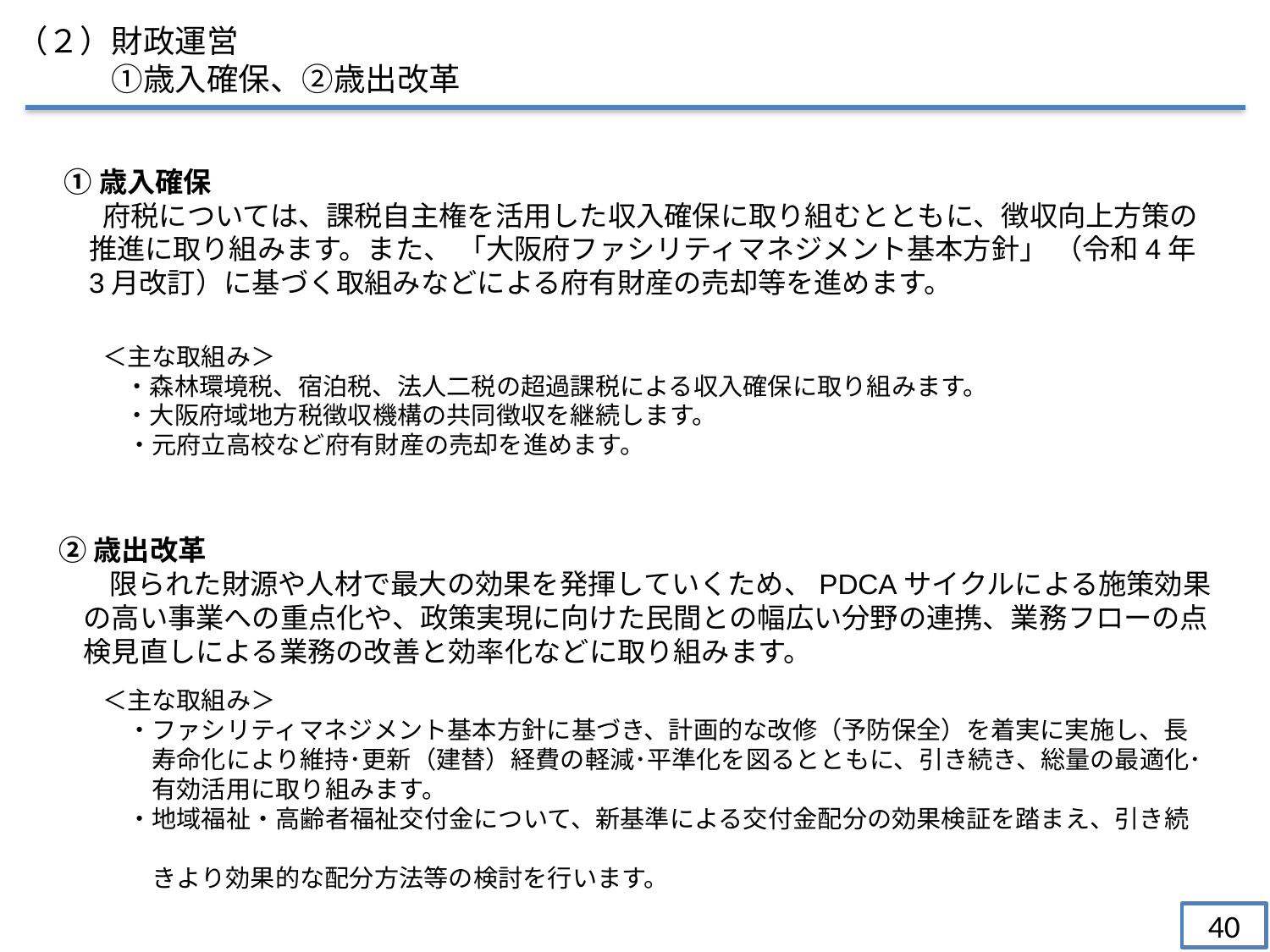

（２）財政運営
　　　①歳入確保、②歳出改革
①歳入確保
     府税については、課税自主権を活用した収入確保に取り組むとともに、徴収向上方策の推進に取り組みます。また、 「大阪府ファシリティマネジメント基本方針」 （令和4年3月改訂）に基づく取組みなどによる府有財産の売却等を進めます。
＜主な取組み＞
   ・森林環境税、宿泊税、法人二税の超過課税による収入確保に取り組みます。
   ・大阪府域地方税徴収機構の共同徴収を継続します。
　・元府立高校など府有財産の売却を進めます。
②歳出改革
限られた財源や人材で最大の効果を発揮していくため、PDCAサイクルによる施策効果の高い事業への重点化や、政策実現に向けた民間との幅広い分野の連携、業務フローの点検見直しによる業務の改善と効率化などに取り組みます。
＜主な取組み＞
　・ファシリティマネジメント基本方針に基づき、計画的な改修（予防保全）を着実に実施し、長
　　寿命化により維持･更新（建替）経費の軽減･平準化を図るとともに、引き続き、総量の最適化･
　　有効活用に取り組みます。
　・地域福祉・高齢者福祉交付金について、新基準による交付金配分の効果検証を踏まえ、引き続
　　きより効果的な配分方法等の検討を行います。
40